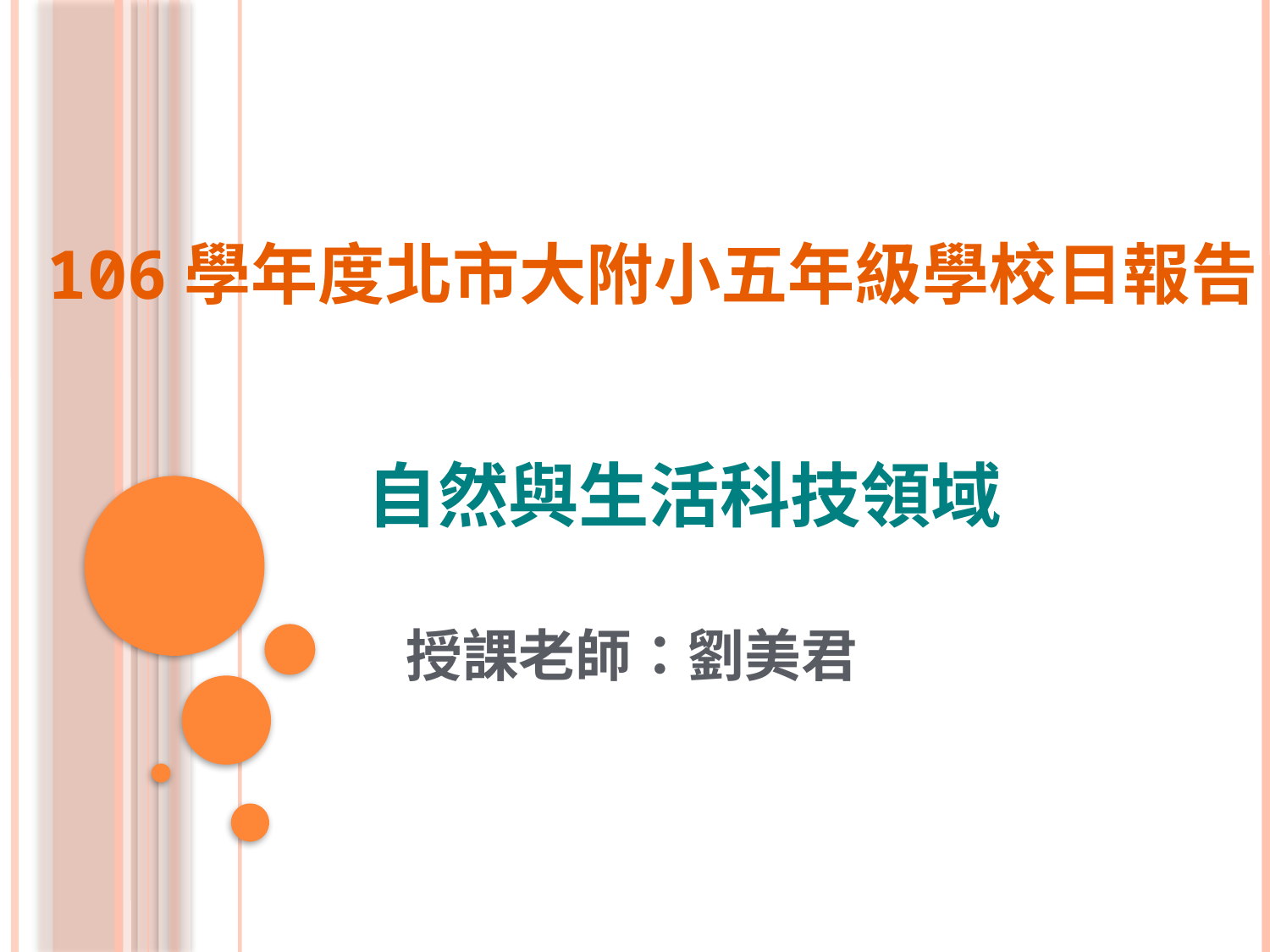

# 106學年度北市大附小五年級學校日報告
自然與生活科技領域
   授課老師：劉美君